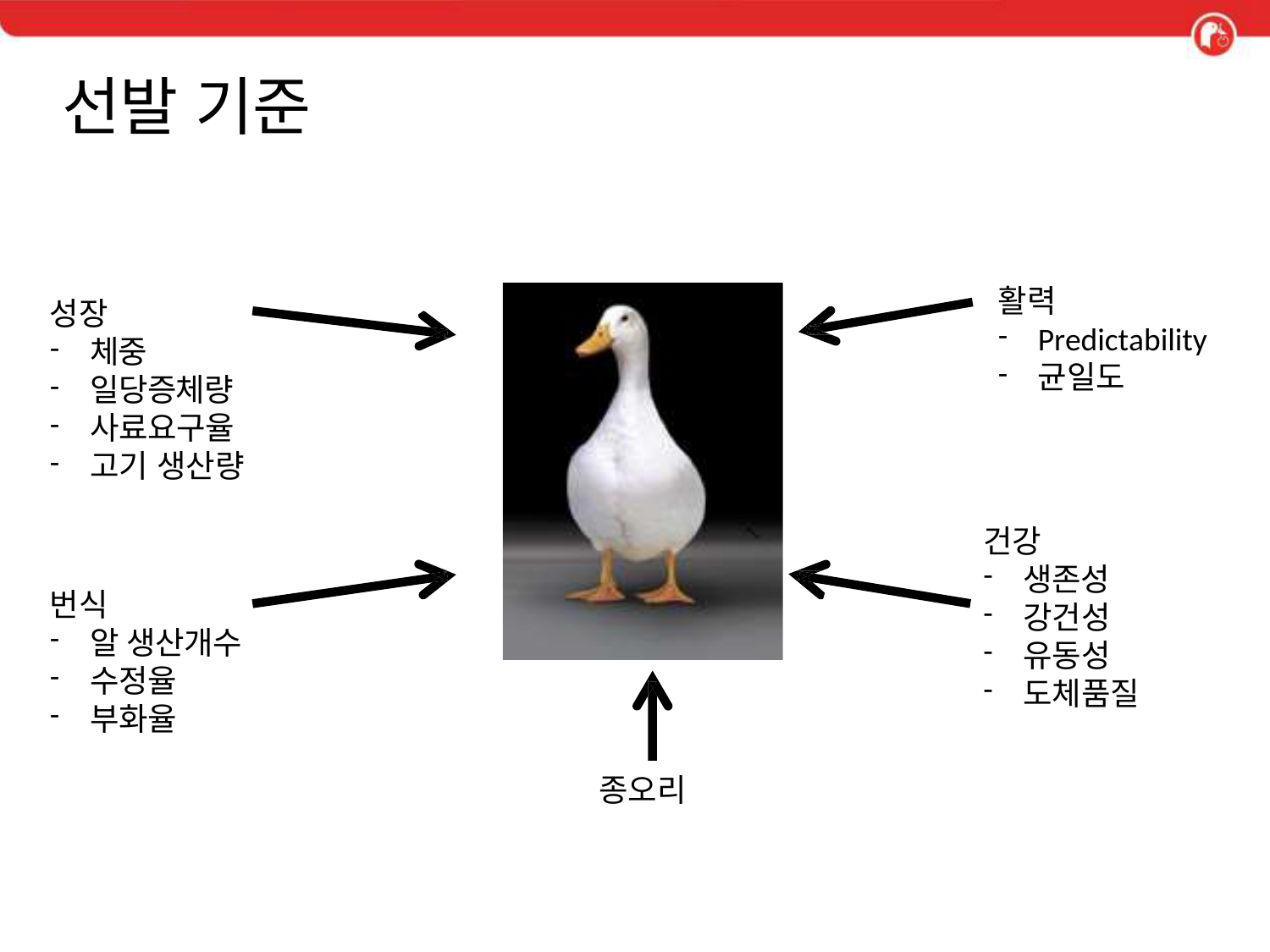

# 선발 기준
활력

성장

Predictability
균일도
체중
일당증체량
사료요구율
고기 생산량
건강
생존성
강건성
유동성
도체품질

번식
알 생산개수
수정율
부화율

종오리